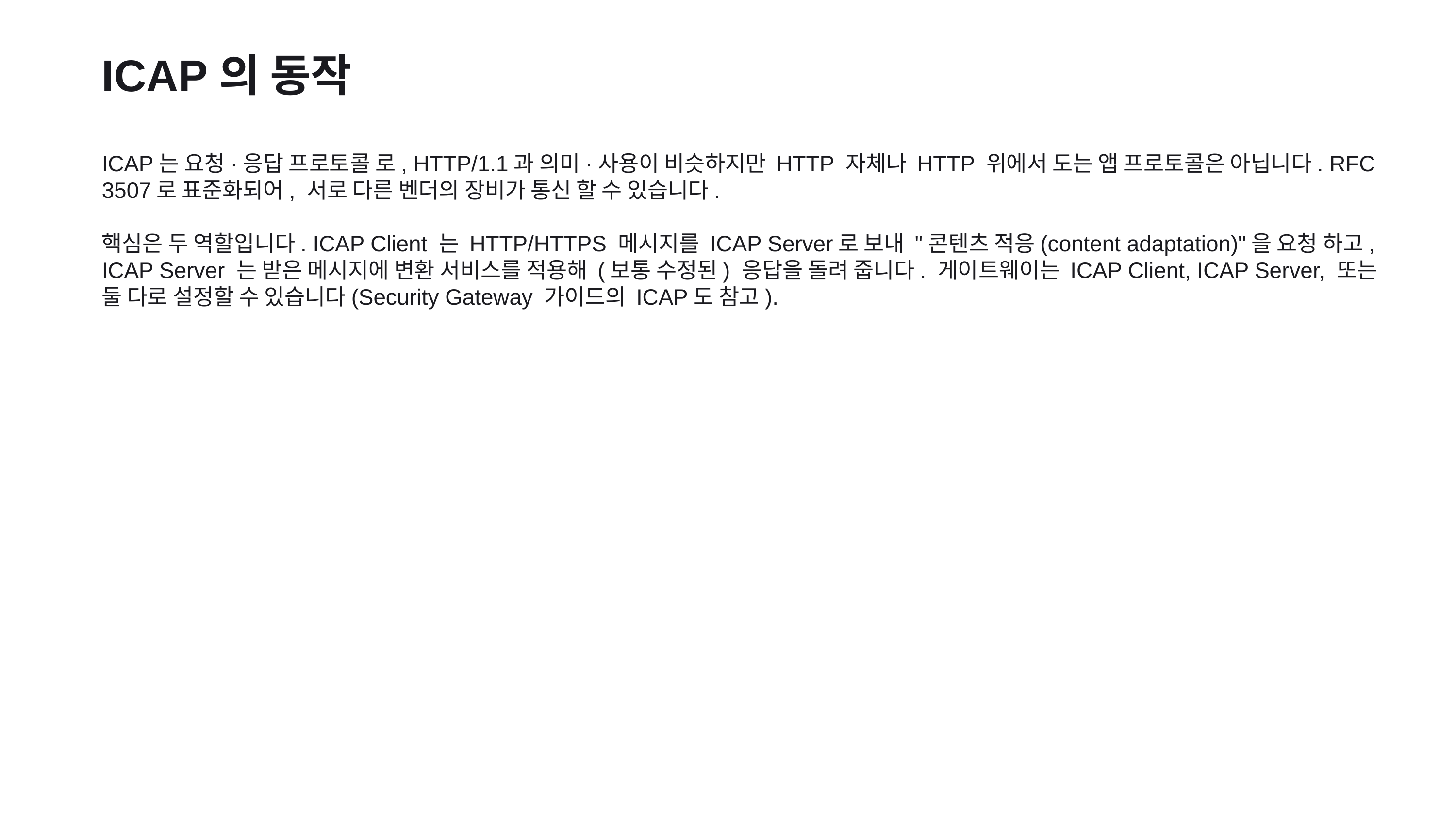

ICAP의 동작
ICAP는 요청·응답 프로토콜 로, HTTP/1.1과 의미·사용이 비슷하지만 HTTP 자체나 HTTP 위에서 도는 앱 프로토콜은 아닙니다. RFC 3507로 표준화되어, 서로 다른 벤더의 장비가 통신 할 수 있습니다.

핵심은 두 역할입니다. ICAP Client 는 HTTP/HTTPS 메시지를 ICAP Server로 보내 "콘텐츠 적응(content adaptation)"을 요청 하고, ICAP Server 는 받은 메시지에 변환 서비스를 적용해 (보통 수정된) 응답을 돌려 줍니다. 게이트웨이는 ICAP Client, ICAP Server, 또는 둘 다로 설정할 수 있습니다(Security Gateway 가이드의 ICAP도 참고).